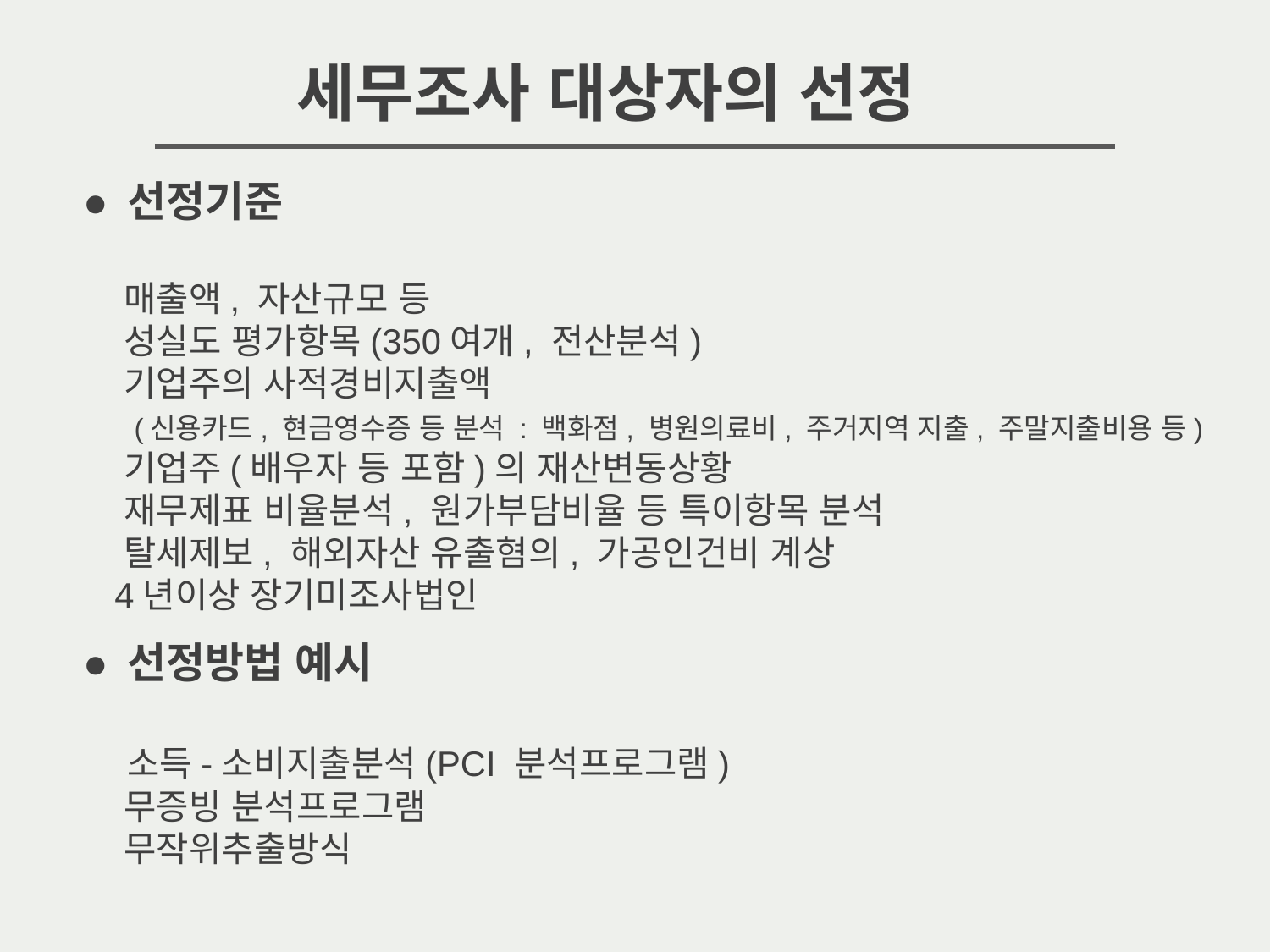

세무조사 대상자의 선정

⦁ 선정기준

   매출액, 자산규모 등
   성실도 평가항목(350여개, 전산분석)
   기업주의 사적경비지출액
     (신용카드, 현금영수증 등 분석 : 백화점, 병원의료비, 주거지역 지출, 주말지출비용 등)
   기업주(배우자 등 포함)의 재산변동상황
   재무제표 비율분석, 원가부담비율 등 특이항목 분석
   탈세제보, 해외자산 유출혐의, 가공인건비 계상
   4년이상 장기미조사법인

⦁ 선정방법 예시

   소득-소비지출분석(PCI 분석프로그램)
   무증빙 분석프로그램
   무작위추출방식